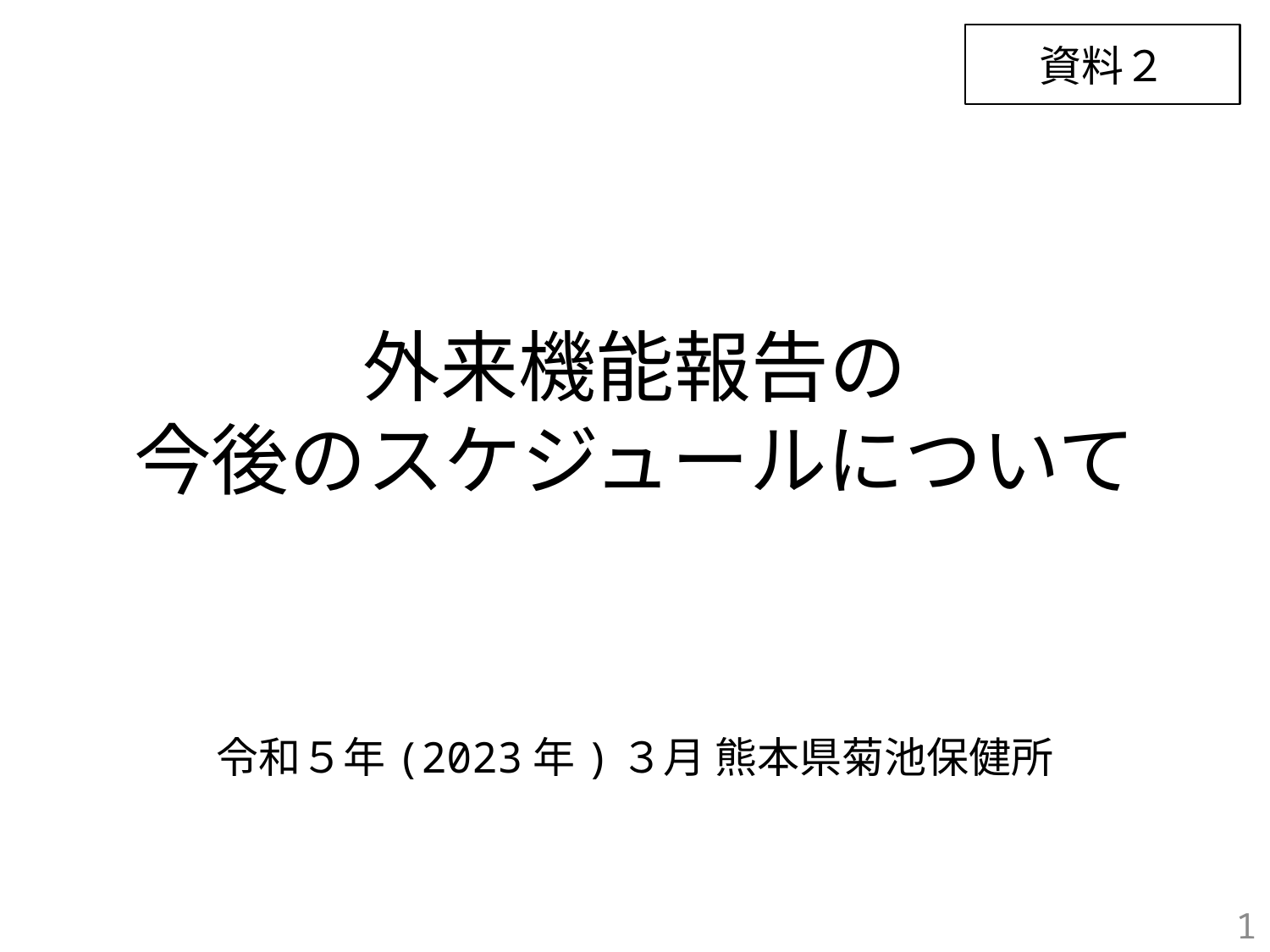

資料２
# 外来機能報告の 今後のスケジュールについて
令和５年(2023年)３月 熊本県菊池保健所
1